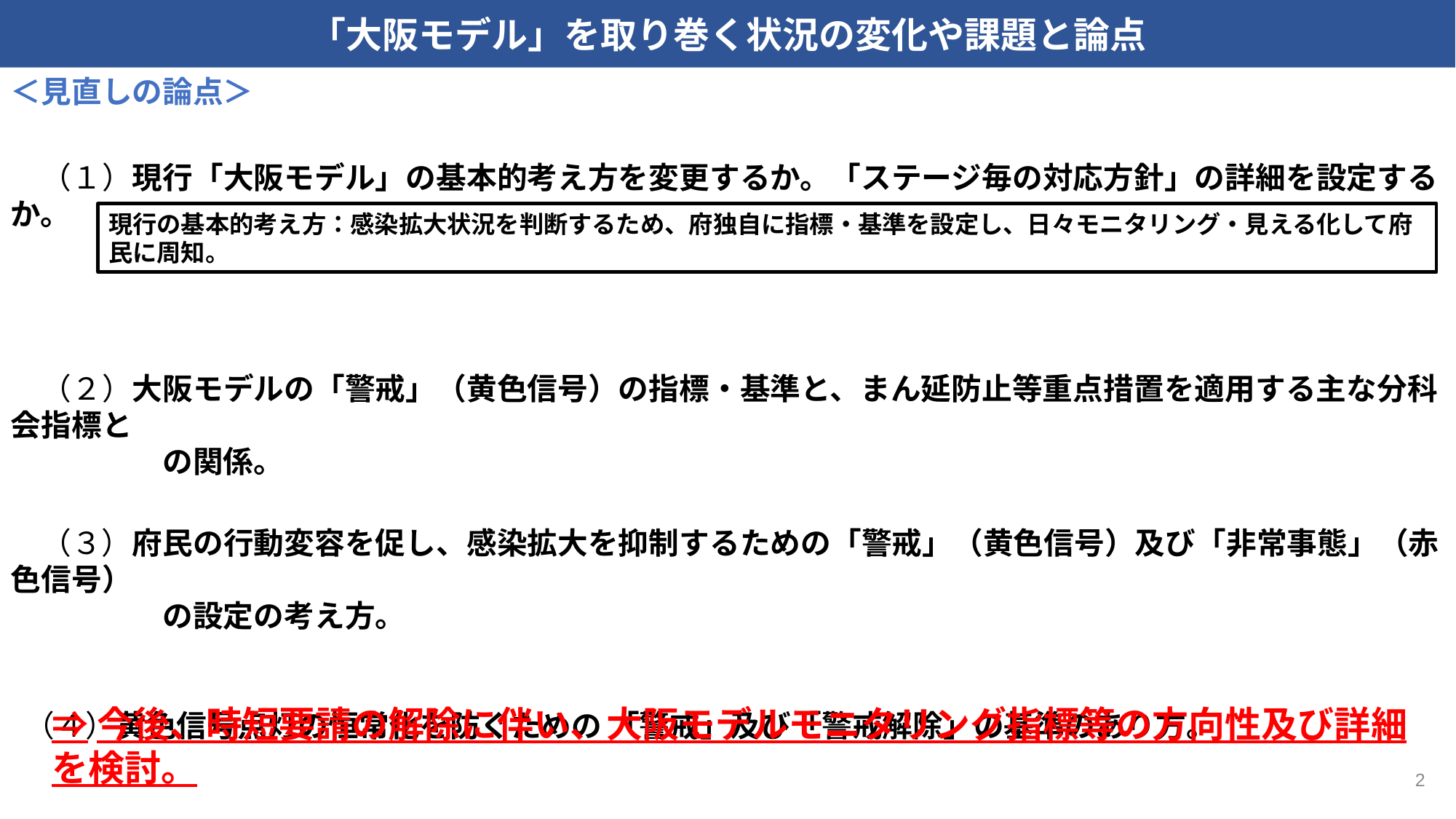

「大阪モデル」を取り巻く状況の変化や課題と論点
＜見直しの論点＞

　（１）現行「大阪モデル」の基本的考え方を変更するか。「ステージ毎の対応方針」の詳細を設定するか。

　（２）大阪モデルの「警戒」（黄色信号）の指標・基準と、まん延防止等重点措置を適用する主な分科会指標と
　　　　　の関係。

　（３）府民の行動変容を促し、感染拡大を抑制するための「警戒」（黄色信号）及び「非常事態」（赤色信号）
　　　　　の設定の考え方。

 （４）黄色信号点灯の恒常化を防ぐための 「警戒」及び「警戒解除」の基準のあり方。

現行の基本的考え方：感染拡大状況を判断するため、府独自に指標・基準を設定し、日々モニタリング・見える化して府民に周知。
⇒今後、時短要請の解除に伴い、大阪モデルモニタリング指標等の方向性及び詳細を検討。
2